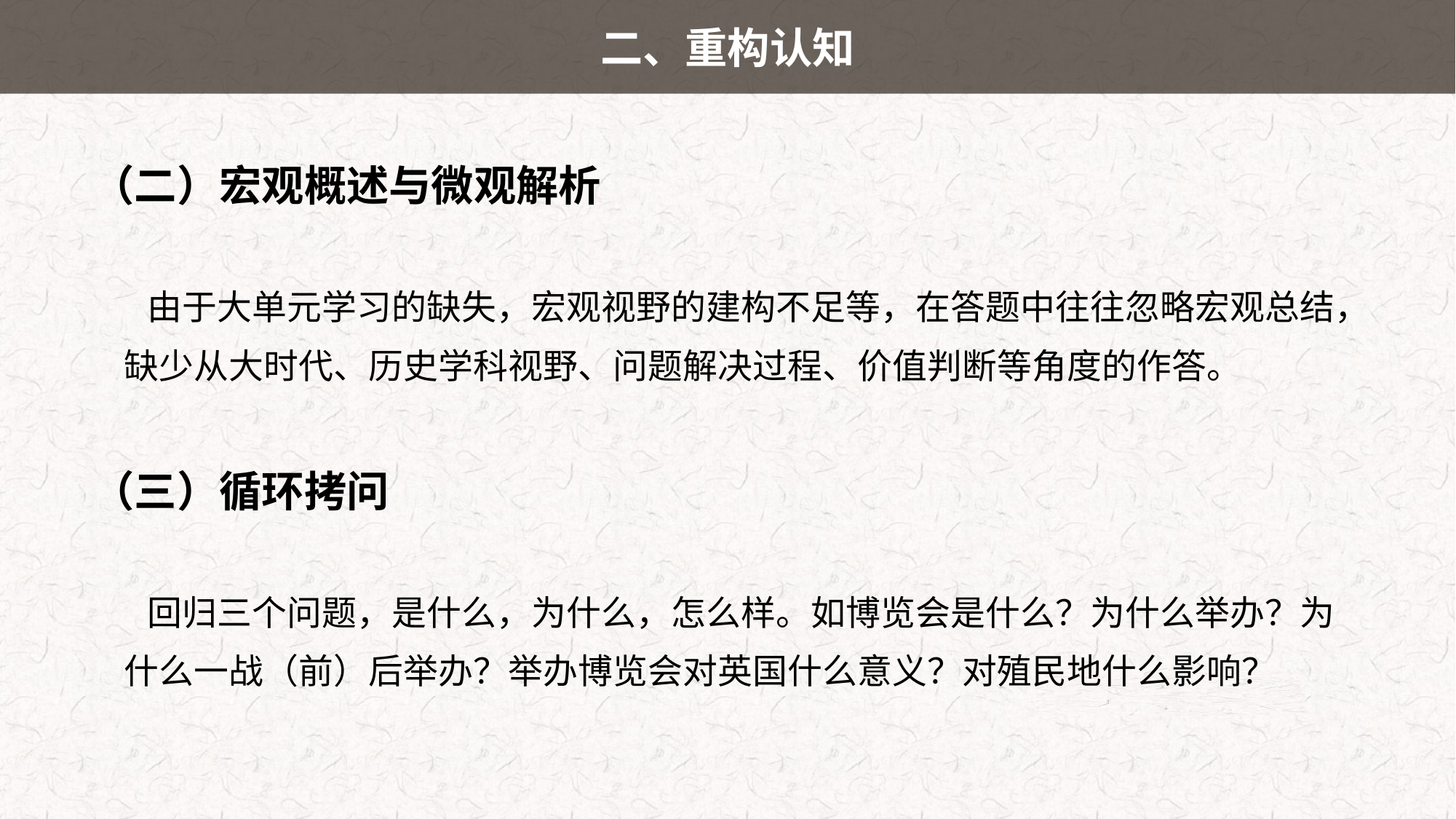

二、重构认知
（二）宏观概述与微观解析

      由于大单元学习的缺失，宏观视野的建构不足等，在答题中往往忽略宏观总结，缺少从大时代、历史学科视野、问题解决过程、价值判断等角度的作答。

（三）循环拷问

      回归三个问题，是什么，为什么，怎么样。如博览会是什么？为什么举办？为什么一战（前）后举办？举办博览会对英国什么意义？对殖民地什么影响？